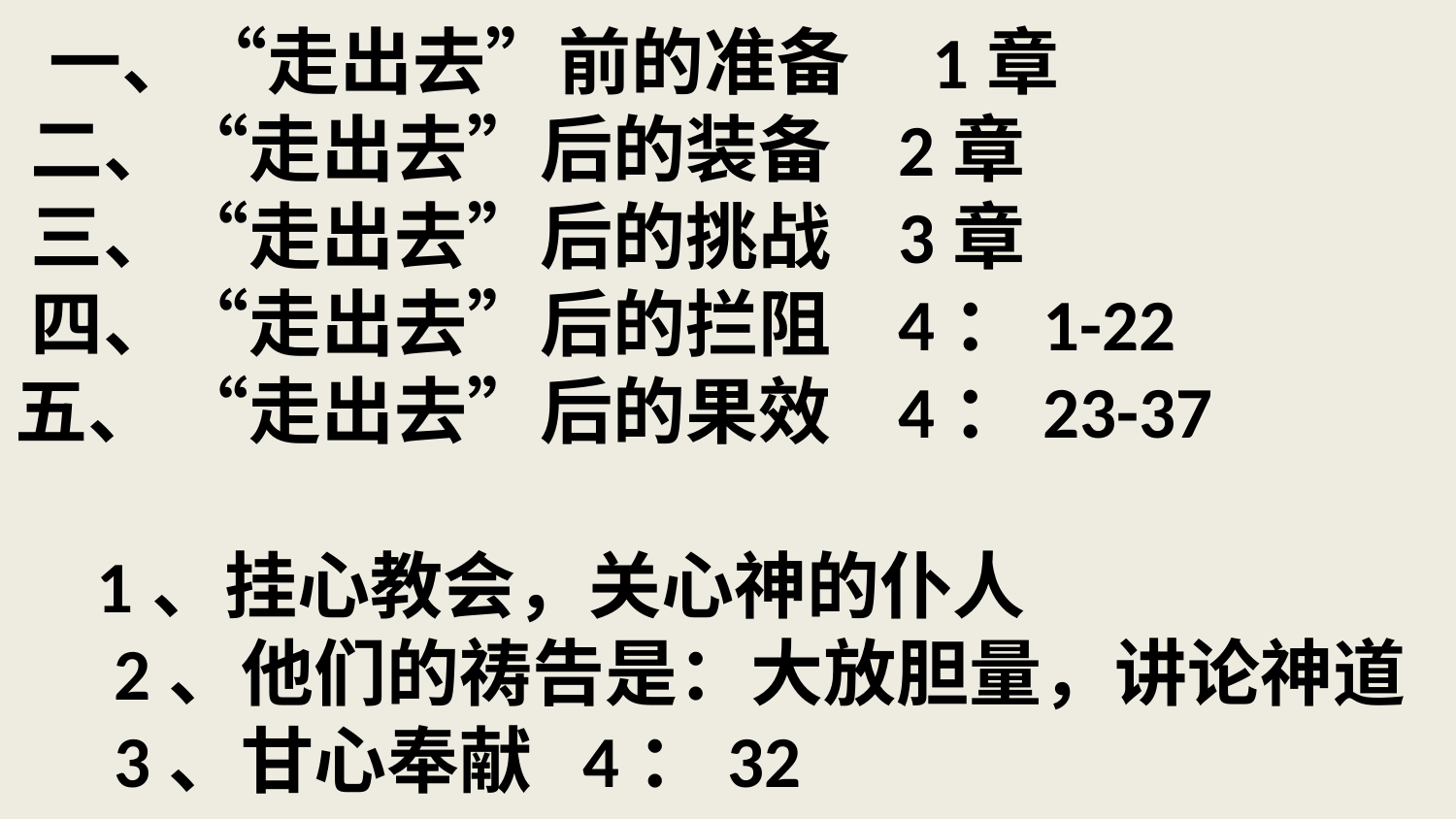

# 一、“走出去”前的准备    1章 二、“走出去”后的装备   2章 三、“走出去”后的挑战   3章 四、“走出去”后的拦阻   4：1-22 五、 “走出去”后的果效   4：23-37 1、挂心教会，关心神的仆人 2、他们的祷告是：大放胆量，讲论神道 3、甘心奉献  4：32